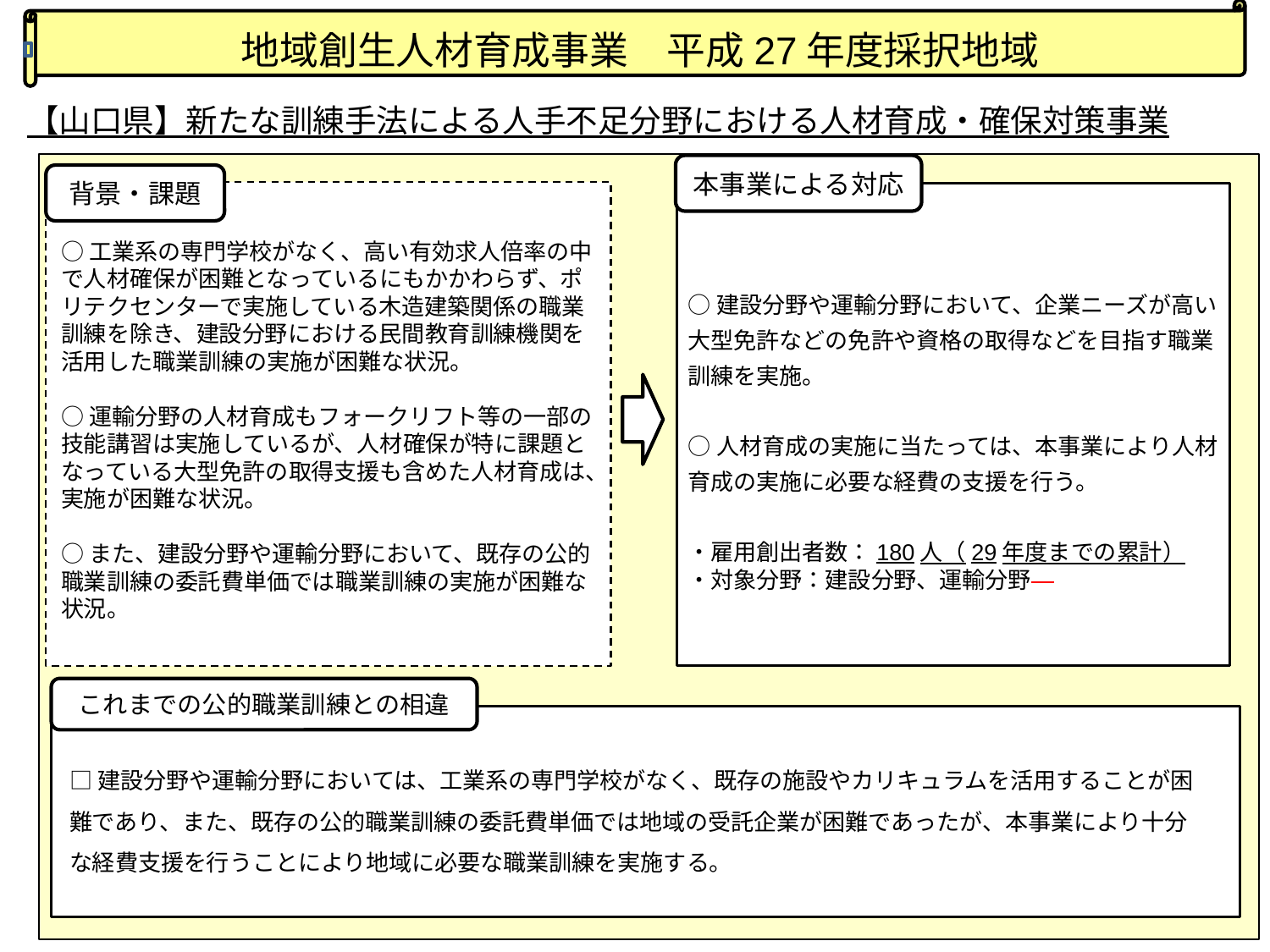

# 地域創生人材育成事業　平成27年度採択地域

 【山口県】新たな訓練手法による人手不足分野における人材育成・確保対策事業

本事業による対応
背景・課題

○建設分野や運輸分野において、企業ニーズが高い大型免許などの免許や資格の取得などを目指す職業訓練を実施。

○人材育成の実施に当たっては、本事業により人材育成の実施に必要な経費の支援を行う。

・雇用創出者数：180人（29年度までの累計）
・対象分野：建設分野、運輸分野
○工業系の専門学校がなく、高い有効求人倍率の中で人材確保が困難となっているにもかかわらず、ポリテクセンターで実施している木造建築関係の職業訓練を除き、建設分野における民間教育訓練機関を活用した職業訓練の実施が困難な状況。

○運輸分野の人材育成もフォークリフト等の一部の技能講習は実施しているが、人材確保が特に課題となっている大型免許の取得支援も含めた人材育成は、実施が困難な状況。

○また、建設分野や運輸分野において、既存の公的職業訓練の委託費単価では職業訓練の実施が困難な状況。

これまでの公的職業訓練との相違

□建設分野や運輸分野においては、工業系の専門学校がなく、既存の施設やカリキュラムを活用することが困難であり、また、既存の公的職業訓練の委託費単価では地域の受託企業が困難であったが、本事業により十分な経費支援を行うことにより地域に必要な職業訓練を実施する。